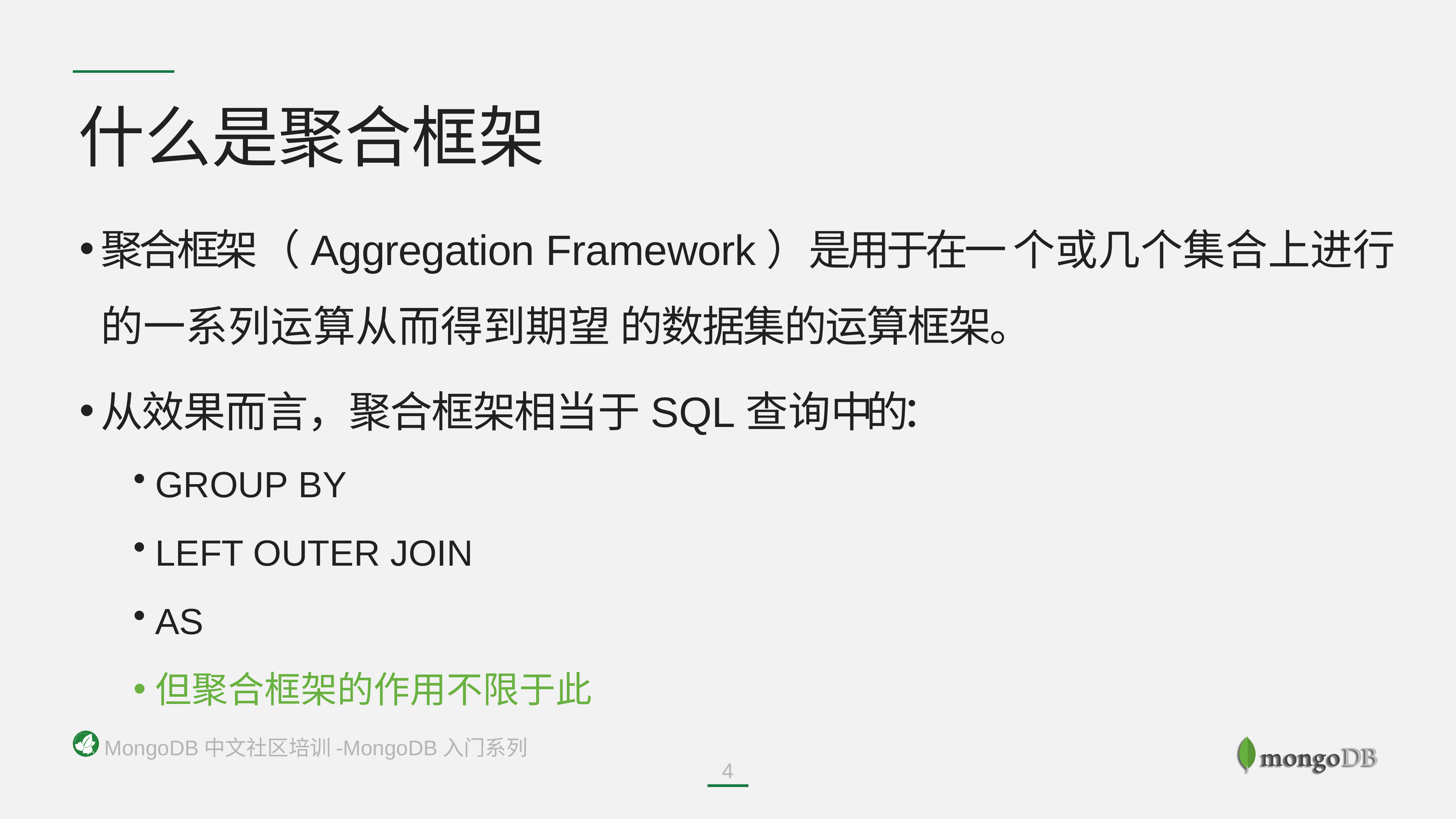

什么是聚合框架
聚合框架（Aggregation Framework）是用于在一 个或几个集合上进行的一系列运算从而得到期望 的数据集的运算框架。
从效果而言，聚合框架相当于SQL查询中的：
GROUP BY
LEFT OUTER JOIN
AS
但聚合框架的作用不限于此